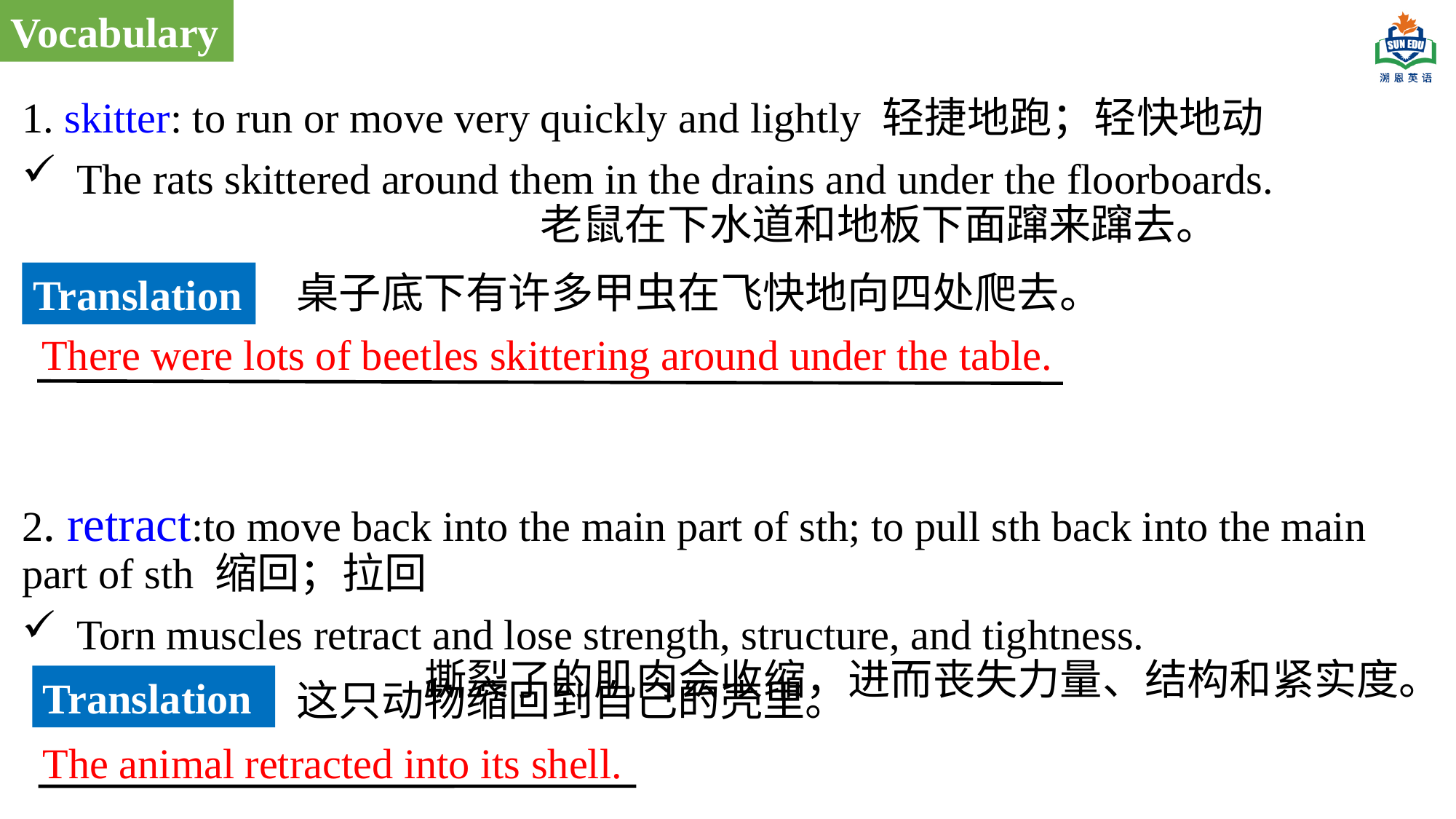

Vocabulary
1. skitter: to run or move very quickly and lightly 轻捷地跑；轻快地动
The rats skittered around them in the drains and under the floorboards.                                                         老鼠在下水道和地板下面蹿来蹿去。

2. retract:to move back into the main part of sth; to pull sth back into the main part of sth 缩回；拉回
Torn muscles retract and lose strength, structure, and tightness.                                                           撕裂了的肌肉会收缩，进而丧失力量、结构和紧实度。
桌子底下有许多甲虫在飞快地向四处爬去。
Translation
There were lots of beetles skittering around under the table.
Translation
这只动物缩回到自己的壳里。
The animal retracted into its shell.